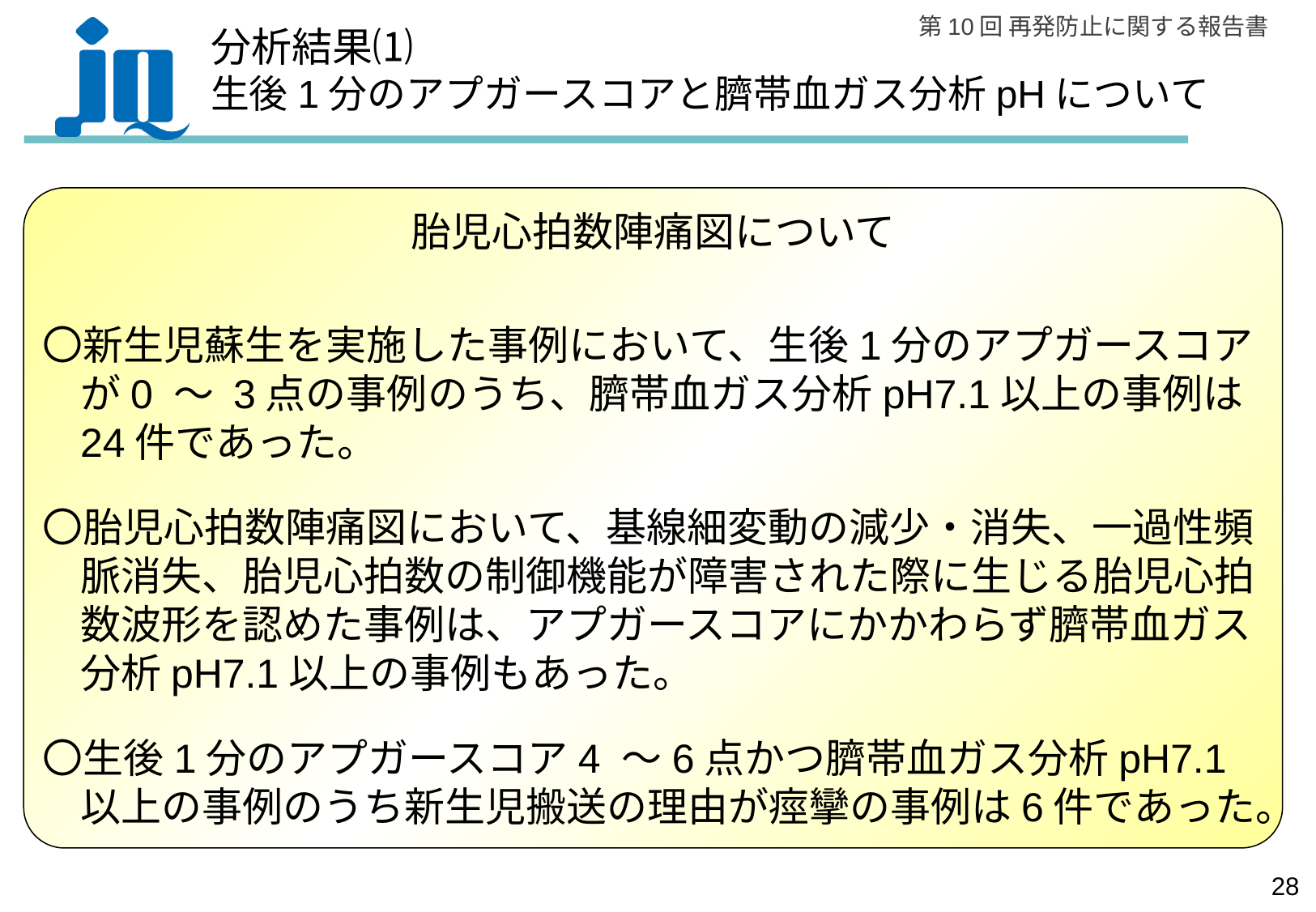

分析結果⑴
生後1分のアプガースコアと臍帯血ガス分析pHについて
胎児心拍数陣痛図について

〇新生児蘇生を実施した事例において、生後1分のアプガースコアが0 ～ 3点の事例のうち、臍帯血ガス分析pH7.1以上の事例は24件であった。

〇胎児心拍数陣痛図において、基線細変動の減少・消失、一過性頻脈消失、胎児心拍数の制御機能が障害された際に生じる胎児心拍数波形を認めた事例は、アプガースコアにかかわらず臍帯血ガス分析pH7.1以上の事例もあった。

〇生後1分のアプガースコア4 ～6点かつ臍帯血ガス分析pH7.1以上の事例のうち新生児搬送の理由が痙攣の事例は6件であった。
28